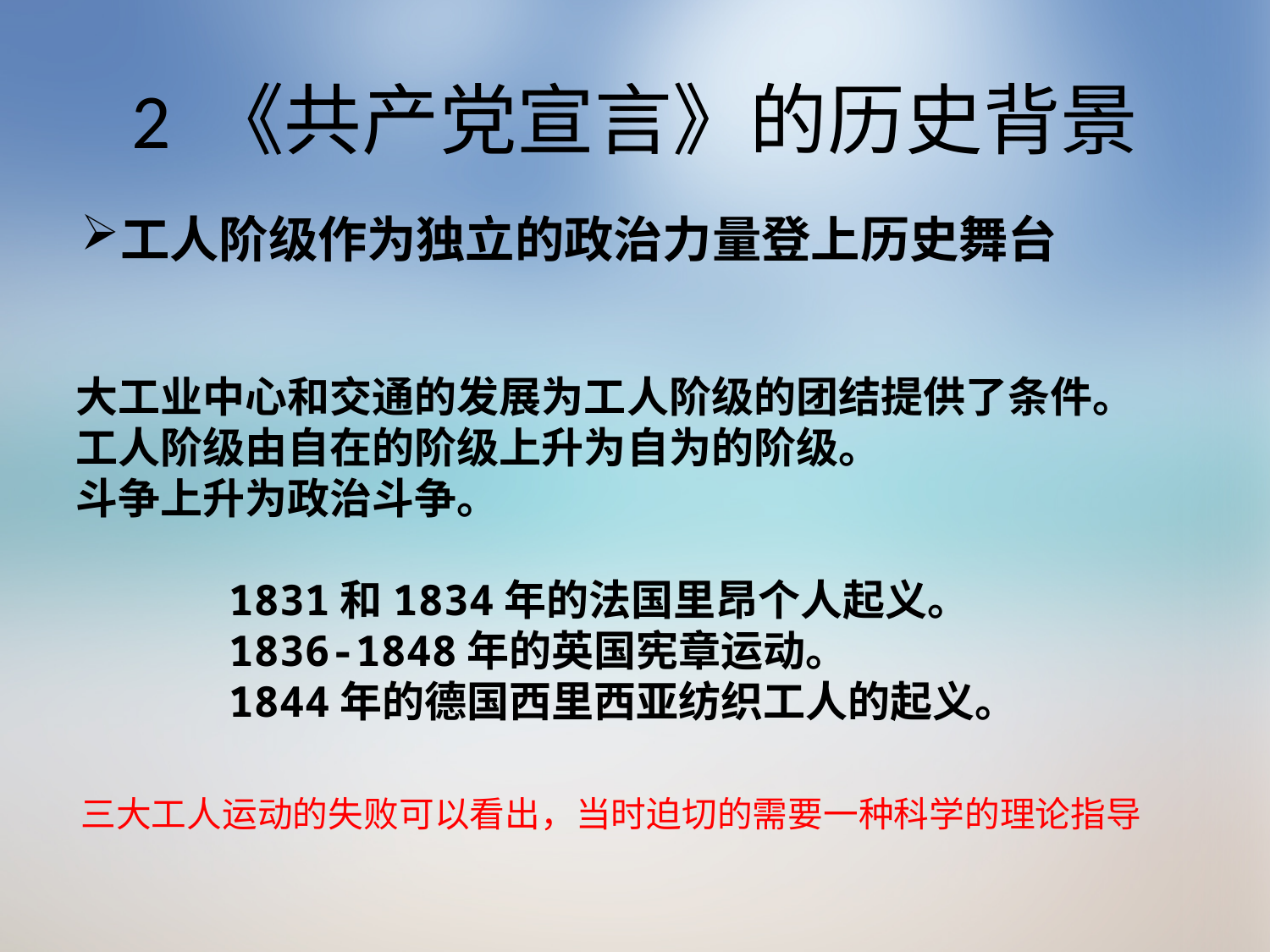

# 2 《共产党宣言》的历史背景
工人阶级作为独立的政治力量登上历史舞台
大工业中心和交通的发展为工人阶级的团结提供了条件。
工人阶级由自在的阶级上升为自为的阶级。
斗争上升为政治斗争。

      1831和1834年的法国里昂个人起义。
      1836-1848年的英国宪章运动。
      1844年的德国西里西亚纺织工人的起义。
三大工人运动的失败可以看出，当时迫切的需要一种科学的理论指导